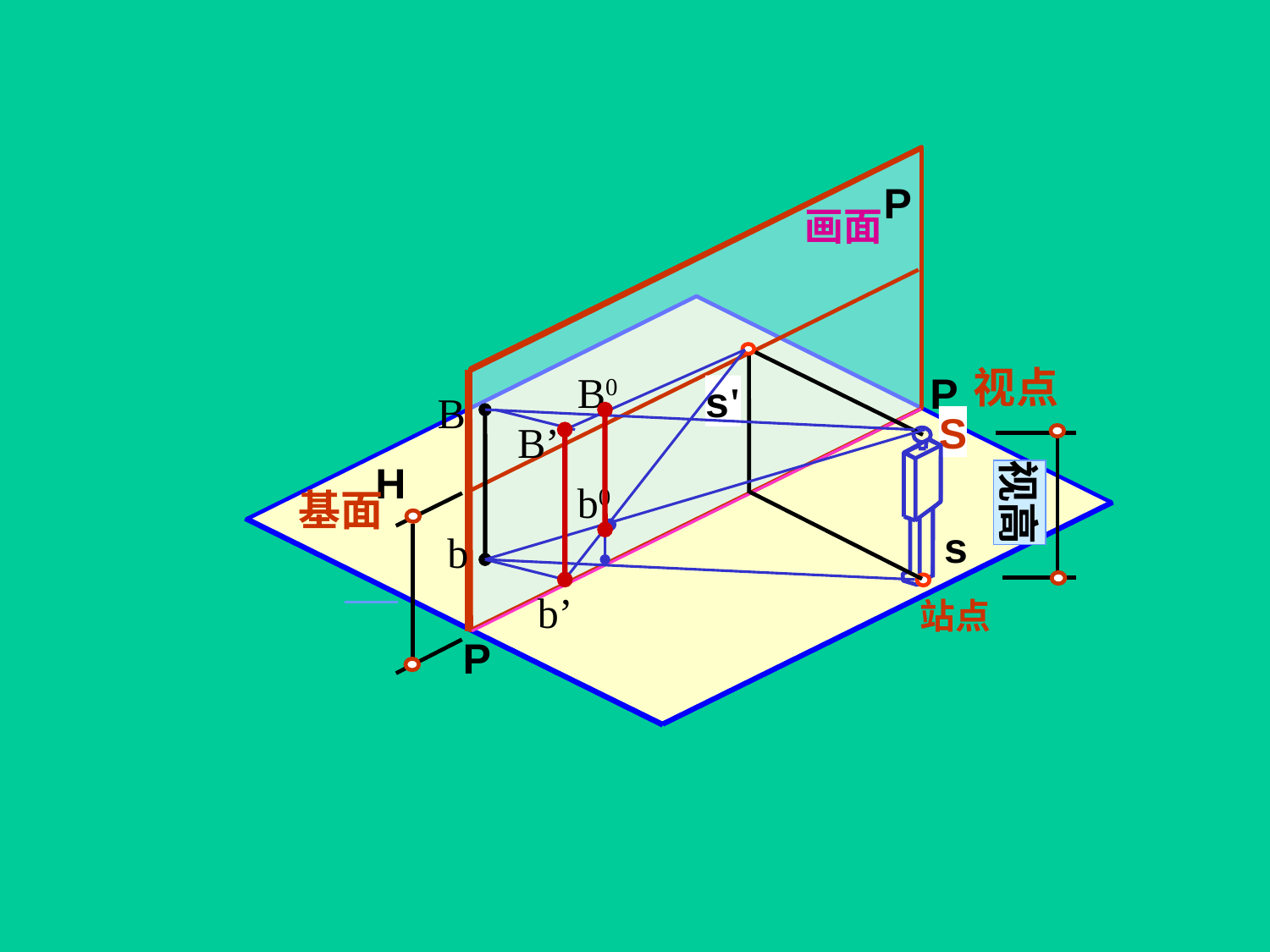

P
画面

H
基面

s'

视点
S

B0
P

P
B

b

B’
b’

视高

b0

s
站点